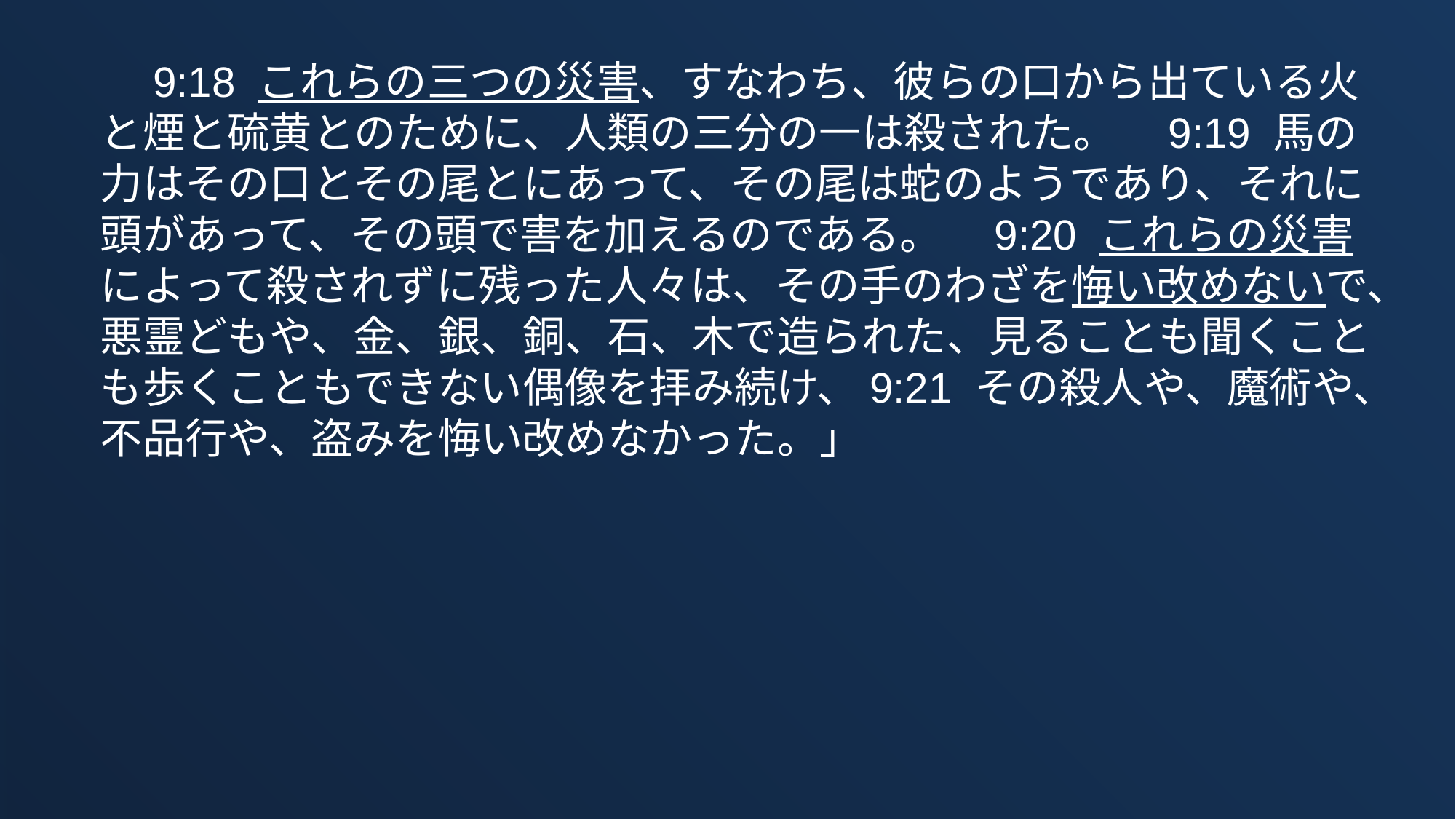

9:18 これらの三つの災害、すなわち、彼らの口から出ている火と煙と硫黄とのために、人類の三分の一は殺された。　9:19 馬の力はその口とその尾とにあって、その尾は蛇のようであり、それに頭があって、その頭で害を加えるのである。　9:20 これらの災害によって殺されずに残った人々は、その手のわざを悔い改めないで、悪霊どもや、金、銀、銅、石、木で造られた、見ることも聞くことも歩くこともできない偶像を拝み続け、9:21 その殺人や、魔術や、不品行や、盗みを悔い改めなかった。」